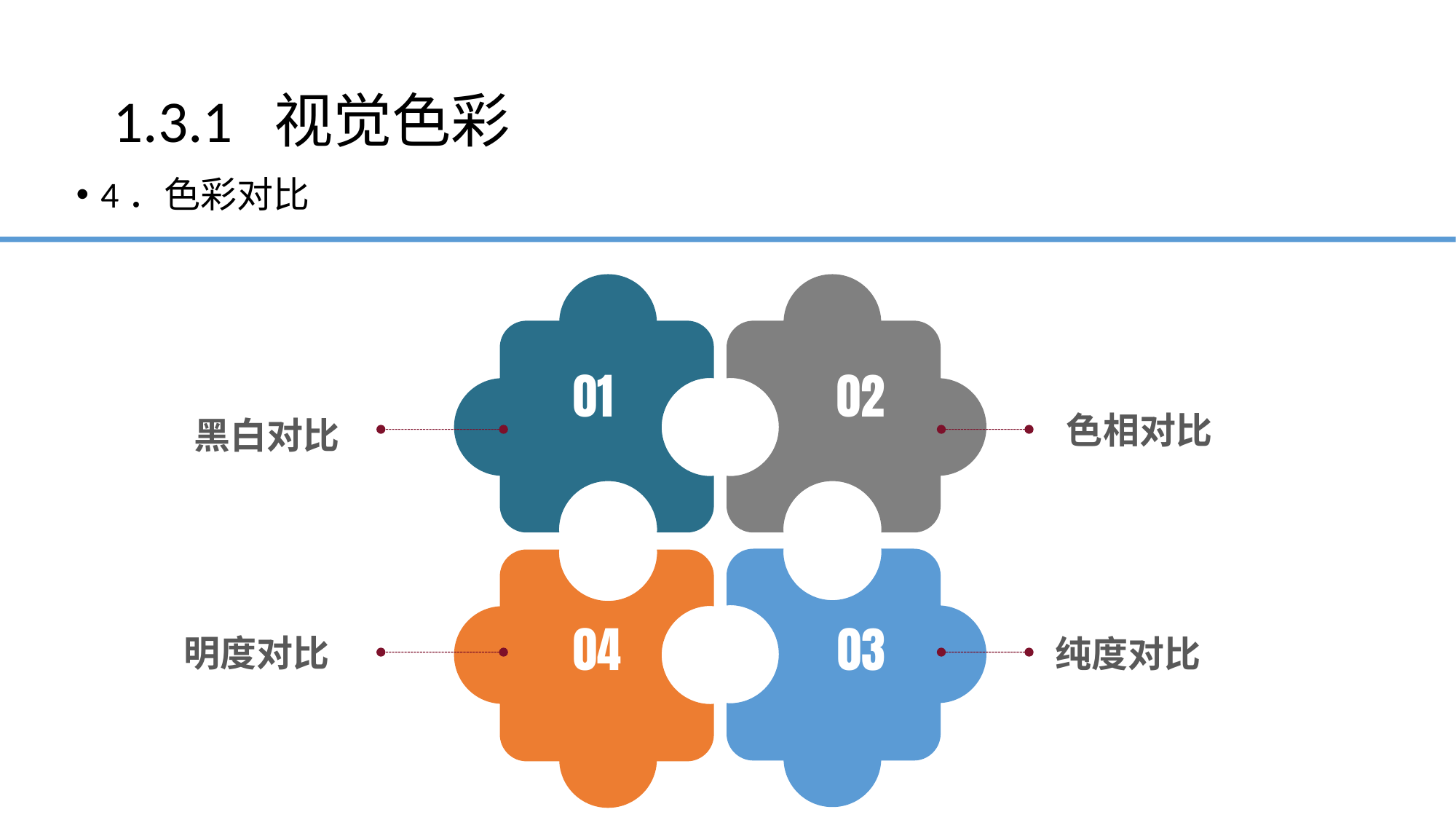

# 1.3.1  视觉色彩
4．色彩对比

01

02
色相对比
黑白对比

03

04
明度对比
纯度对比